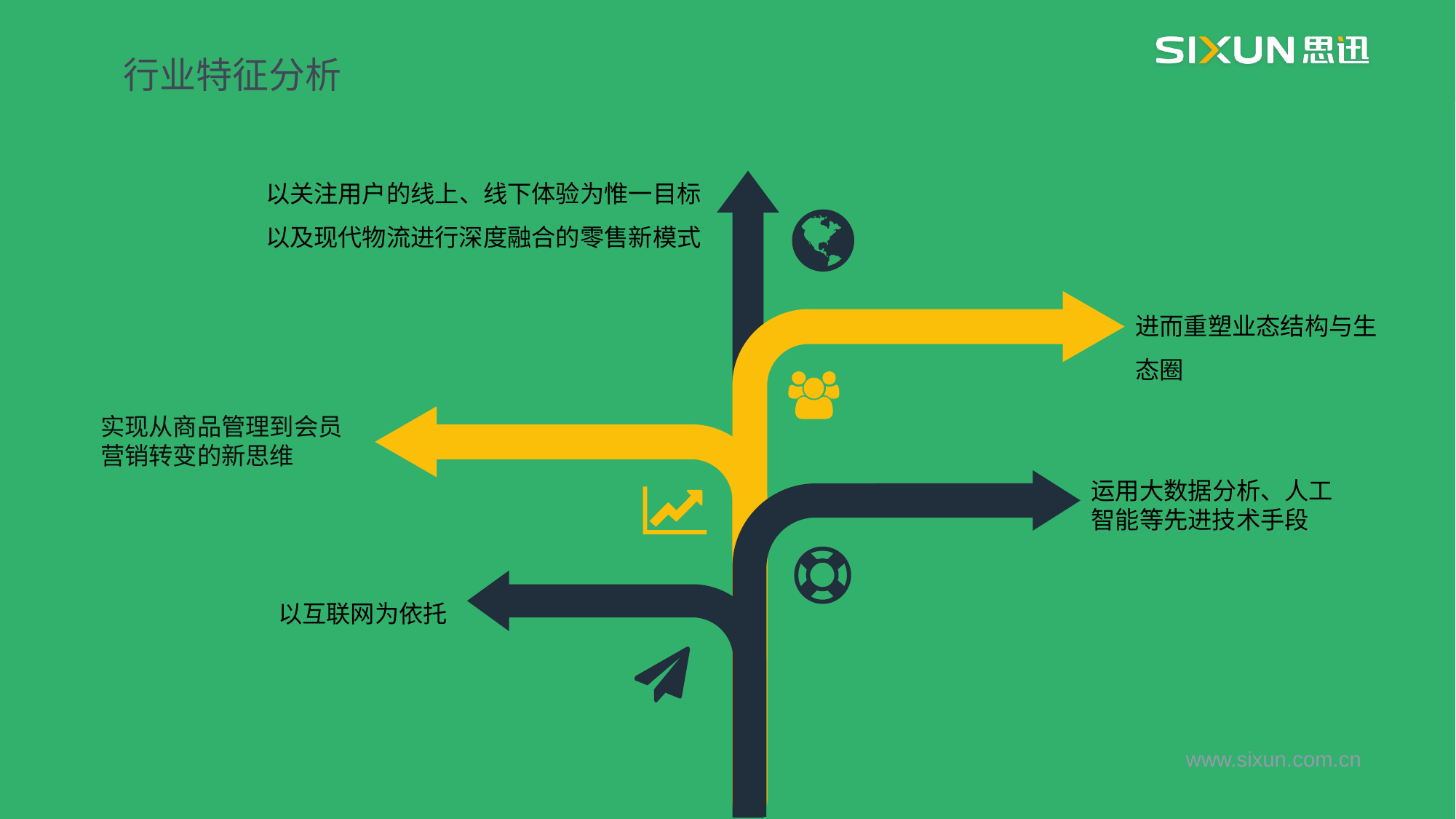

行业特征分析
以关注用户的线上、线下体验为惟一目标
以及现代物流进行深度融合的零售新模式

进而重塑业态结构与生态圈

实现从商品管理到会员营销转变的新思维

运用大数据分析、人工智能等先进技术手段

以互联网为依托